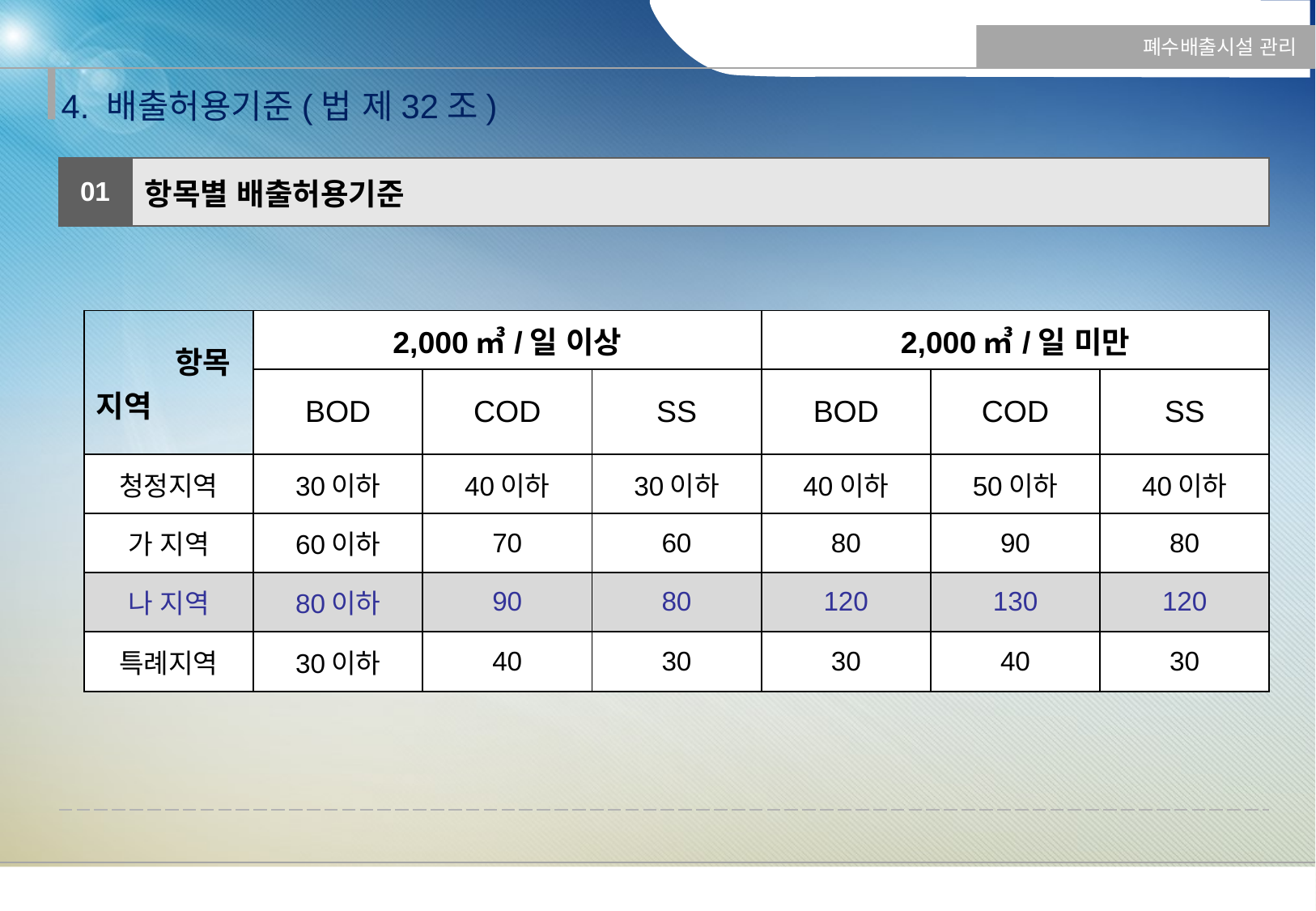

폐수배출시설 관리
4. 배출허용기준(법 제32조)
| 01 | 항목별 배출허용기준 |
| --- | --- |
|  |  |
| 항목 지역 | 2,000㎥/일 이상 |  |  | 2,000㎥/일 미만 |  |  |
| --- | --- | --- | --- | --- | --- | --- |
|  | BOD | COD | SS | BOD | COD | SS |
| 청정지역 | 30이하 | 40이하 | 30이하 | 40이하 | 50이하 | 40이하 |
| 가 지역 | 60이하 | 70 | 60 | 80 | 90 | 80 |
| 나 지역 | 80이하 | 90 | 80 | 120 | 130 | 120 |
| 특례지역 | 30이하 | 40 | 30 | 30 | 40 | 30 |